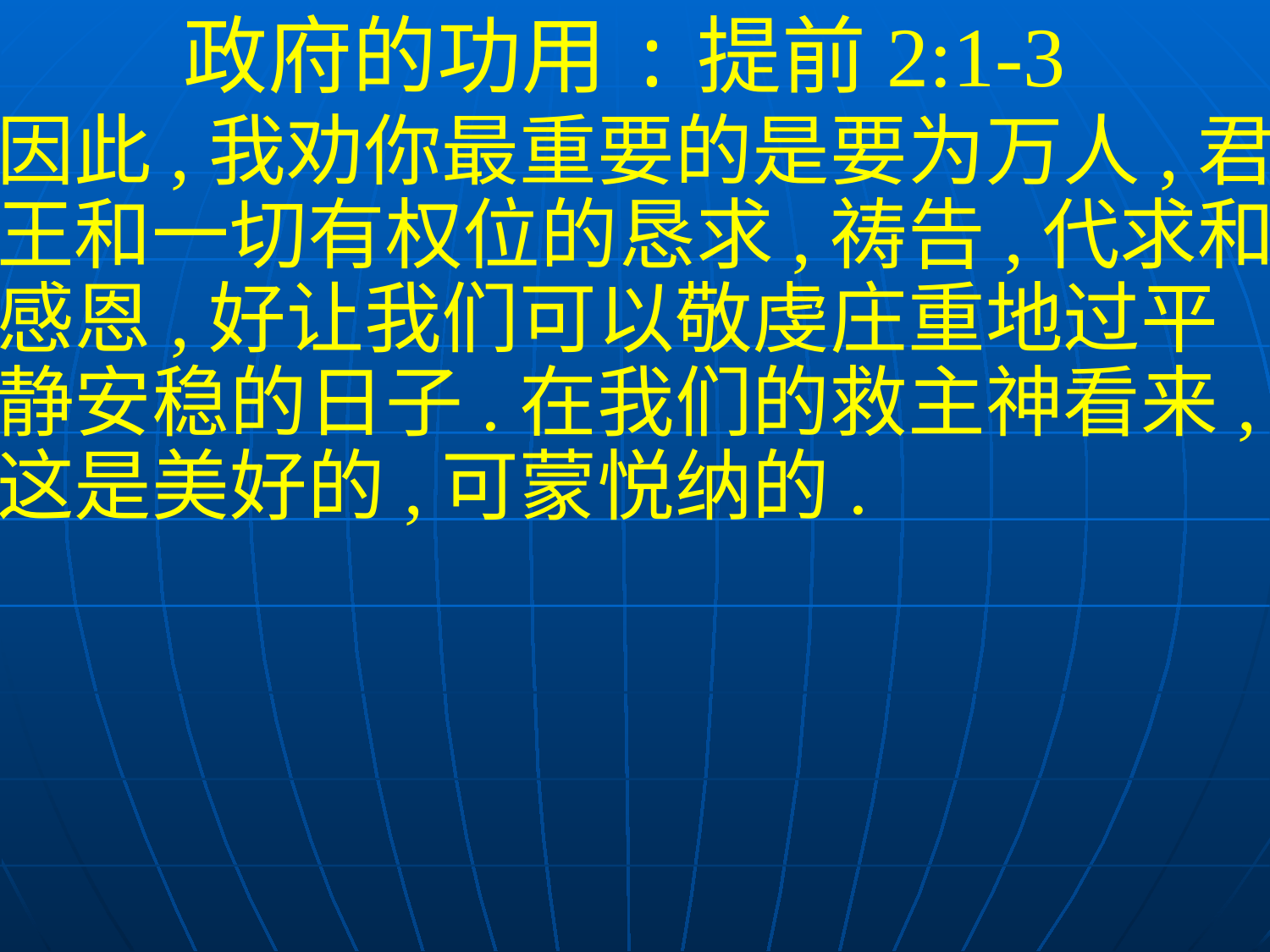

政府的功用:提前2:1-3
因此,我劝你最重要的是要为万人,君王和一切有权位的恳求,祷告,代求和感恩,好让我们可以敬虔庄重地过平静安稳的日子.在我们的救主神看来,这是美好的,可蒙悦纳的.